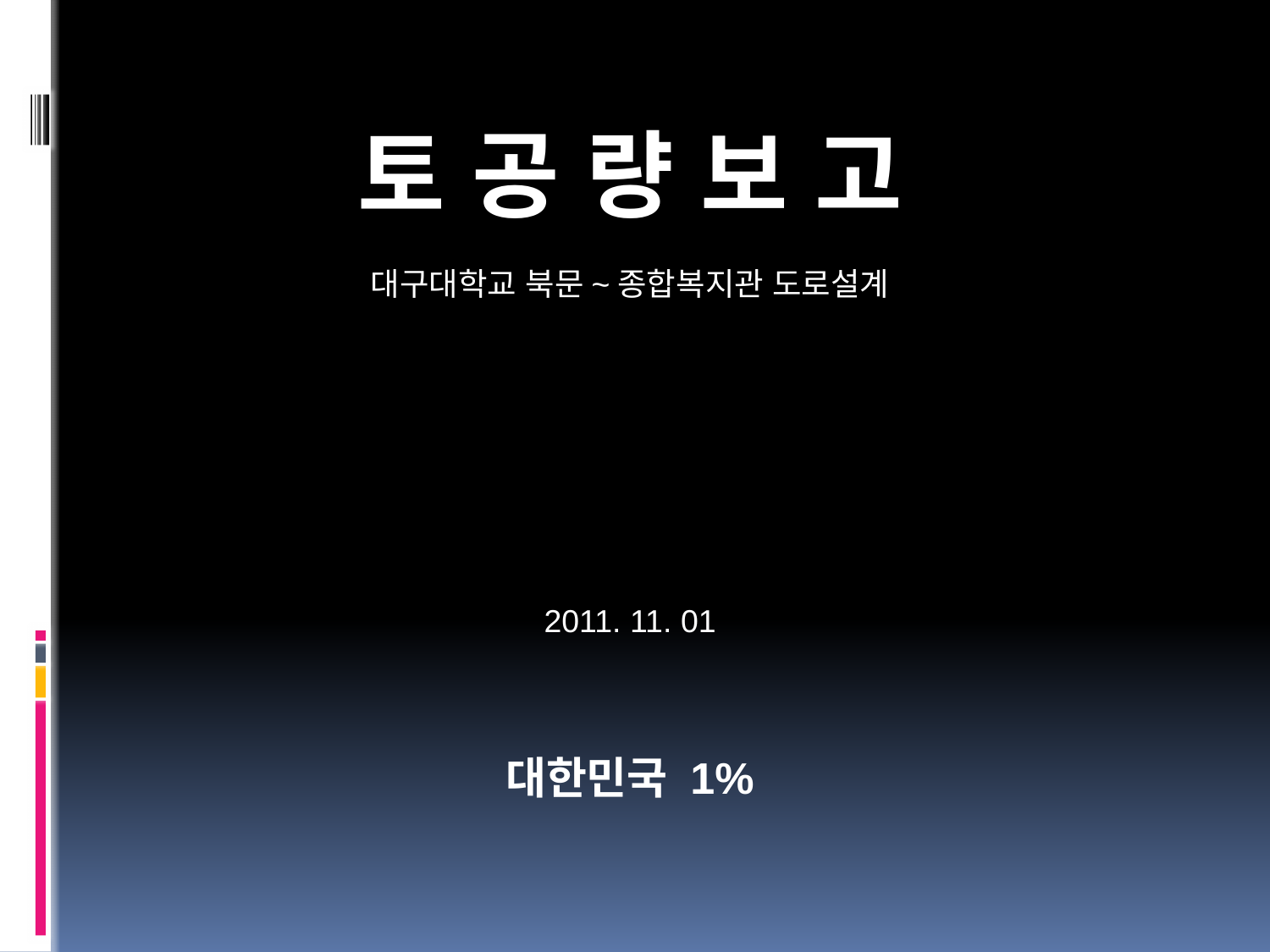

토 공 량 보 고

대구대학교 북문~종합복지관 도로설계
2011. 11. 01
대한민국 1%